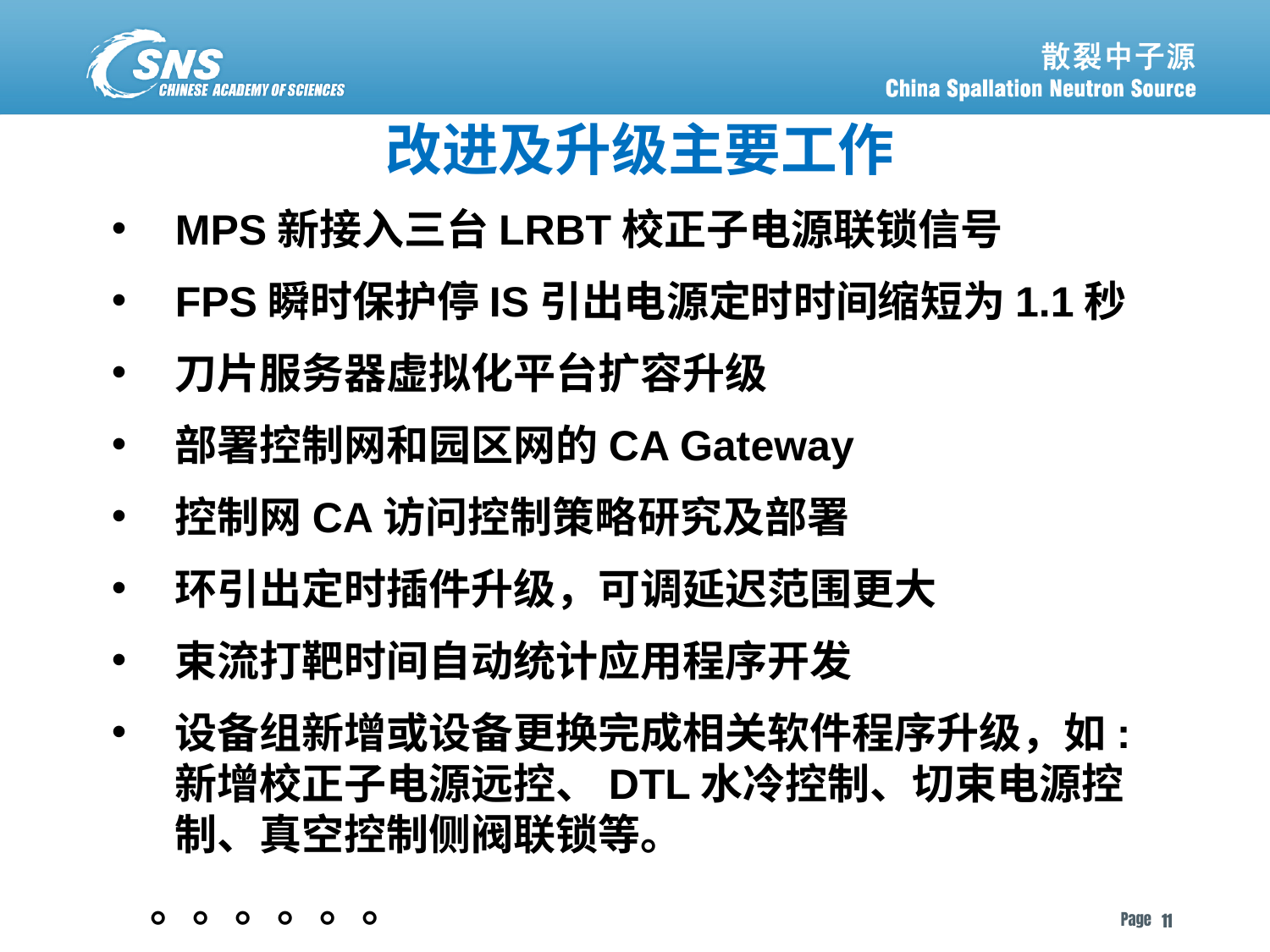

改进及升级主要工作
MPS新接入三台LRBT校正子电源联锁信号
FPS瞬时保护停IS引出电源定时时间缩短为1.1秒
刀片服务器虚拟化平台扩容升级
部署控制网和园区网的CA Gateway
控制网CA访问控制策略研究及部署
环引出定时插件升级，可调延迟范围更大
束流打靶时间自动统计应用程序开发
设备组新增或设备更换完成相关软件程序升级，如:新增校正子电源远控、DTL水冷控制、切束电源控制、真空控制侧阀联锁等。
   。。。。。。
11
11